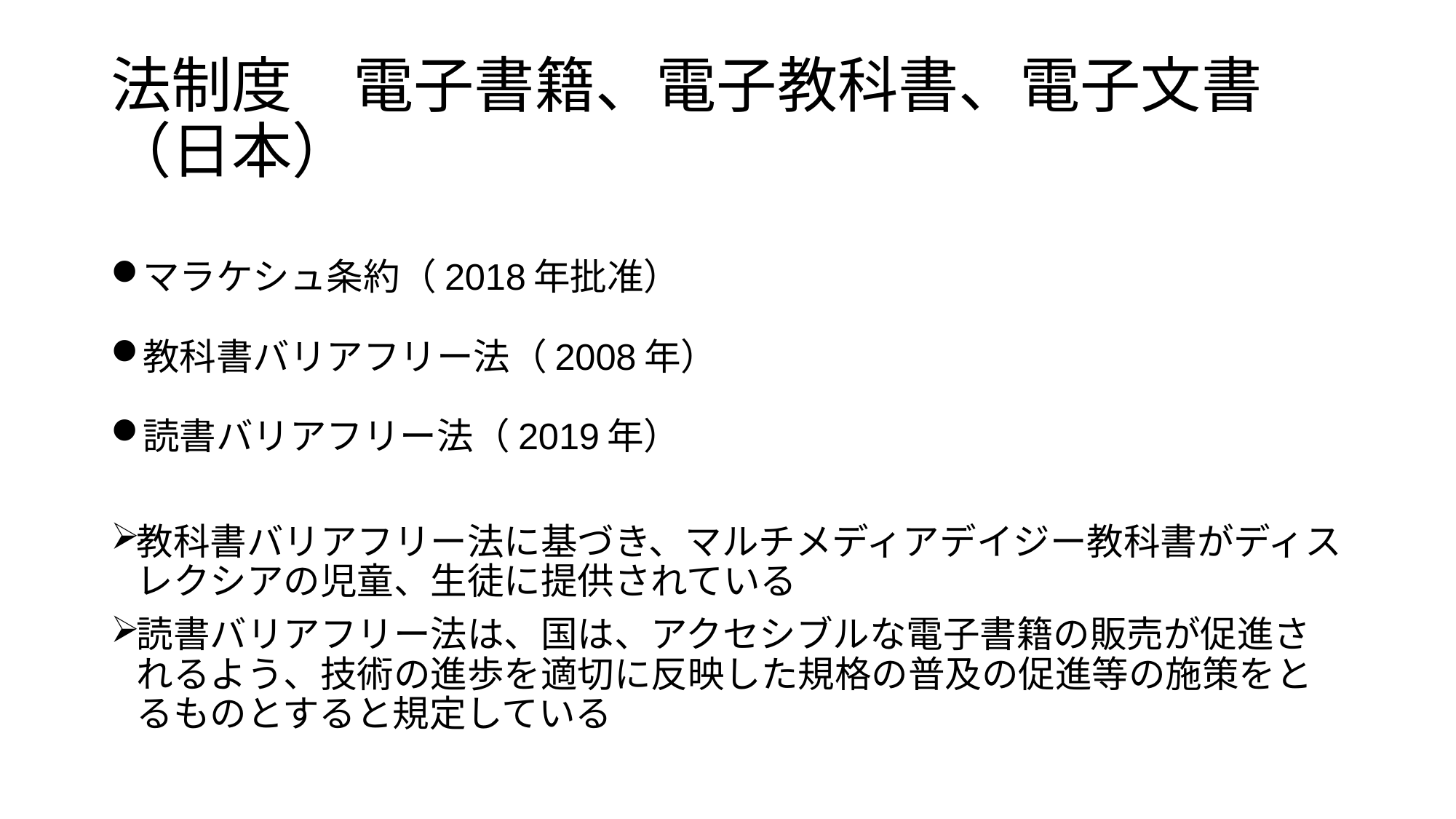

# 法制度　電子書籍、電子教科書、電子文書（日本）
マラケシュ条約（2018年批准）
教科書バリアフリー法（2008年）
読書バリアフリー法（2019年）

教科書バリアフリー法に基づき、マルチメディアデイジー教科書がディスレクシアの児童、生徒に提供されている
読書バリアフリー法は、国は、アクセシブルな電子書籍の販売が促進されるよう、技術の進歩を適切に反映した規格の普及の促進等の施策をとるものとすると規定している